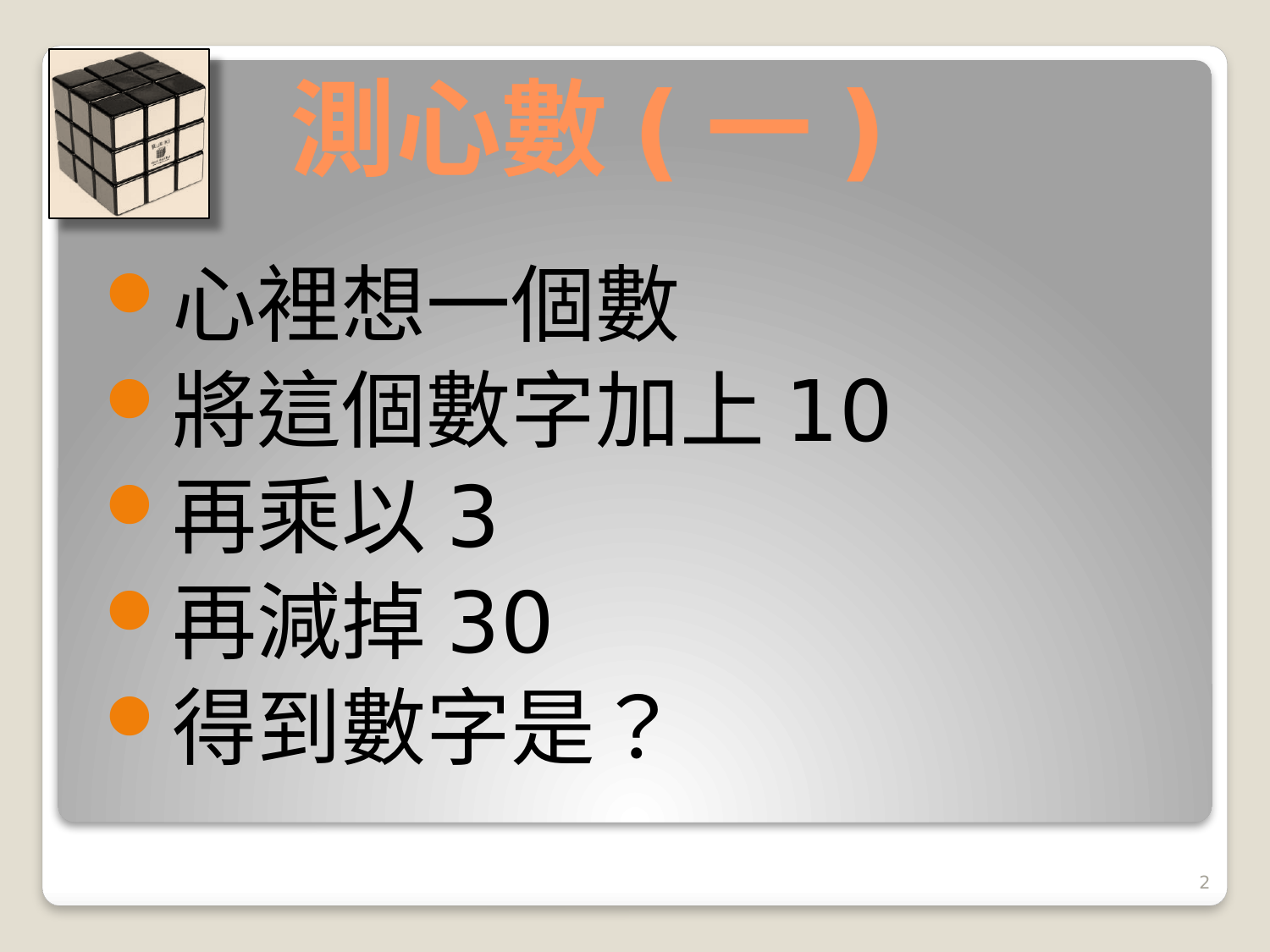

# 測心數(一)
心裡想一個數
將這個數字加上10
再乘以3
再減掉30
得到數字是？
2